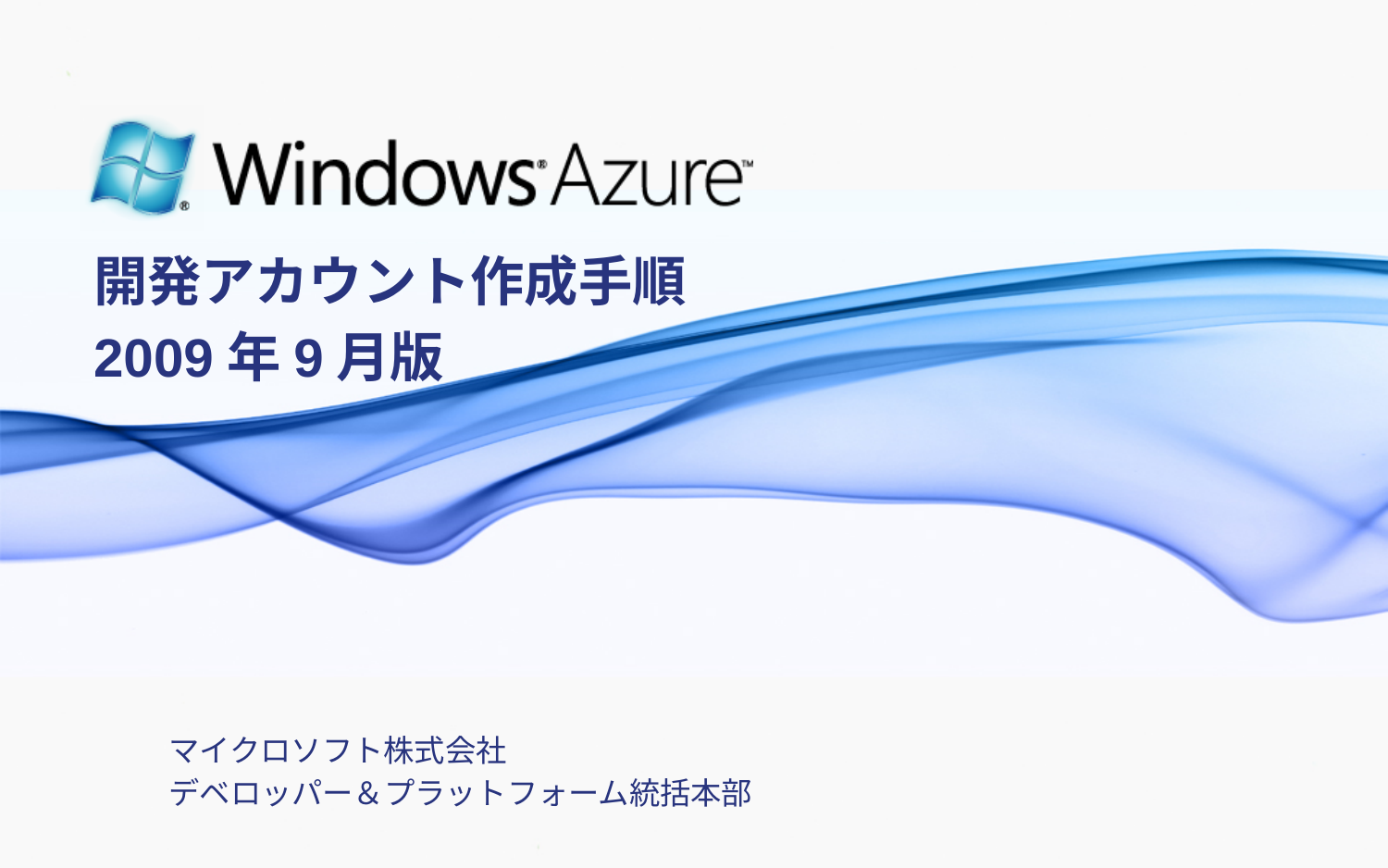

開発アカウント作成手順
2009年9月版
マイクロソフト株式会社
デベロッパー＆プラットフォーム統括本部